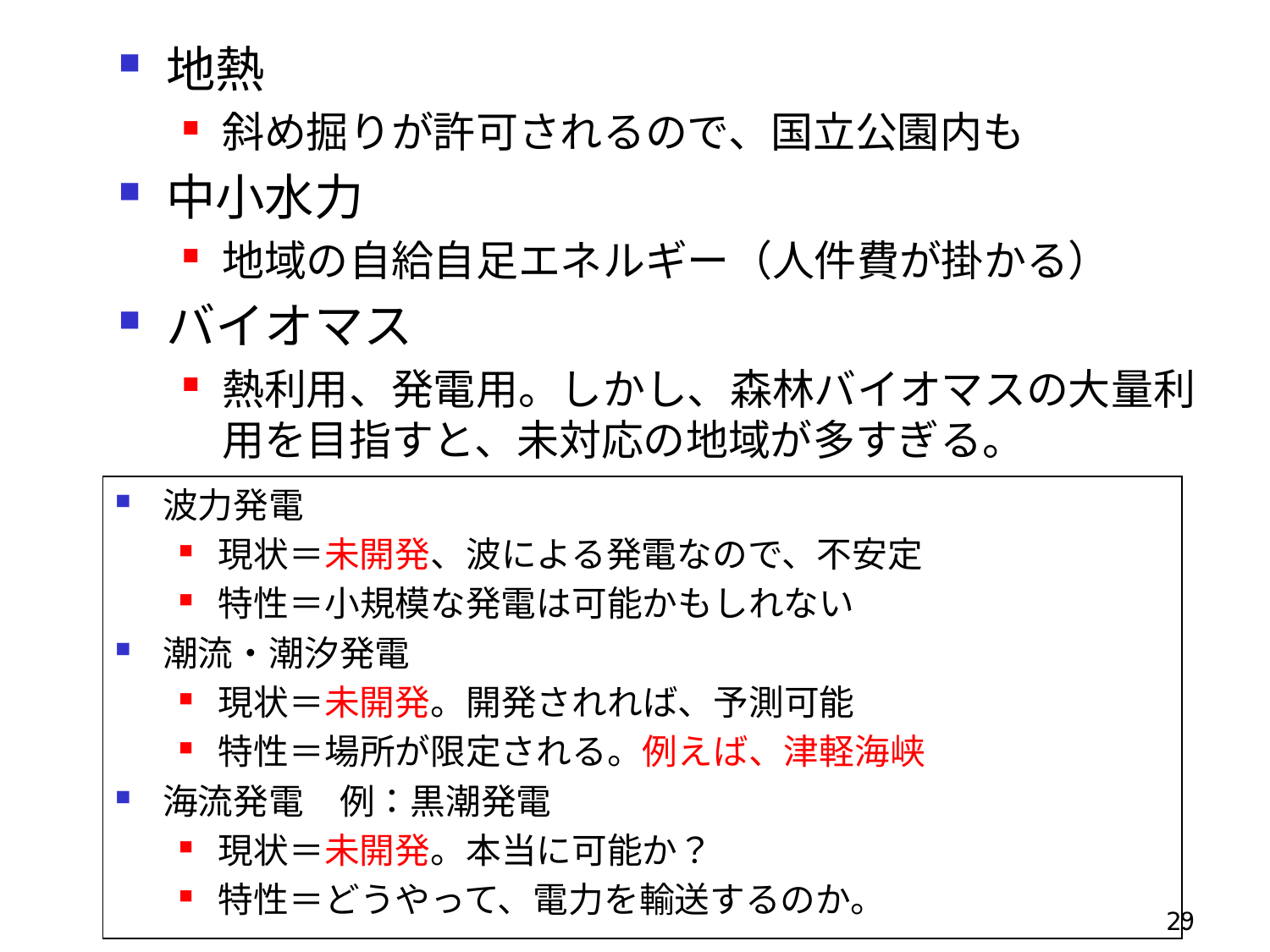

地熱
斜め掘りが許可されるので、国立公園内も
中小水力
地域の自給自足エネルギー（人件費が掛かる）
バイオマス
熱利用、発電用。しかし、森林バイオマスの大量利用を目指すと、未対応の地域が多すぎる。

波力発電
現状＝未開発、波による発電なので、不安定
特性＝小規模な発電は可能かもしれない
潮流・潮汐発電
現状＝未開発。開発されれば、予測可能
特性＝場所が限定される。例えば、津軽海峡
海流発電　例：黒潮発電
現状＝未開発。本当に可能か？
特性＝どうやって、電力を輸送するのか。

29